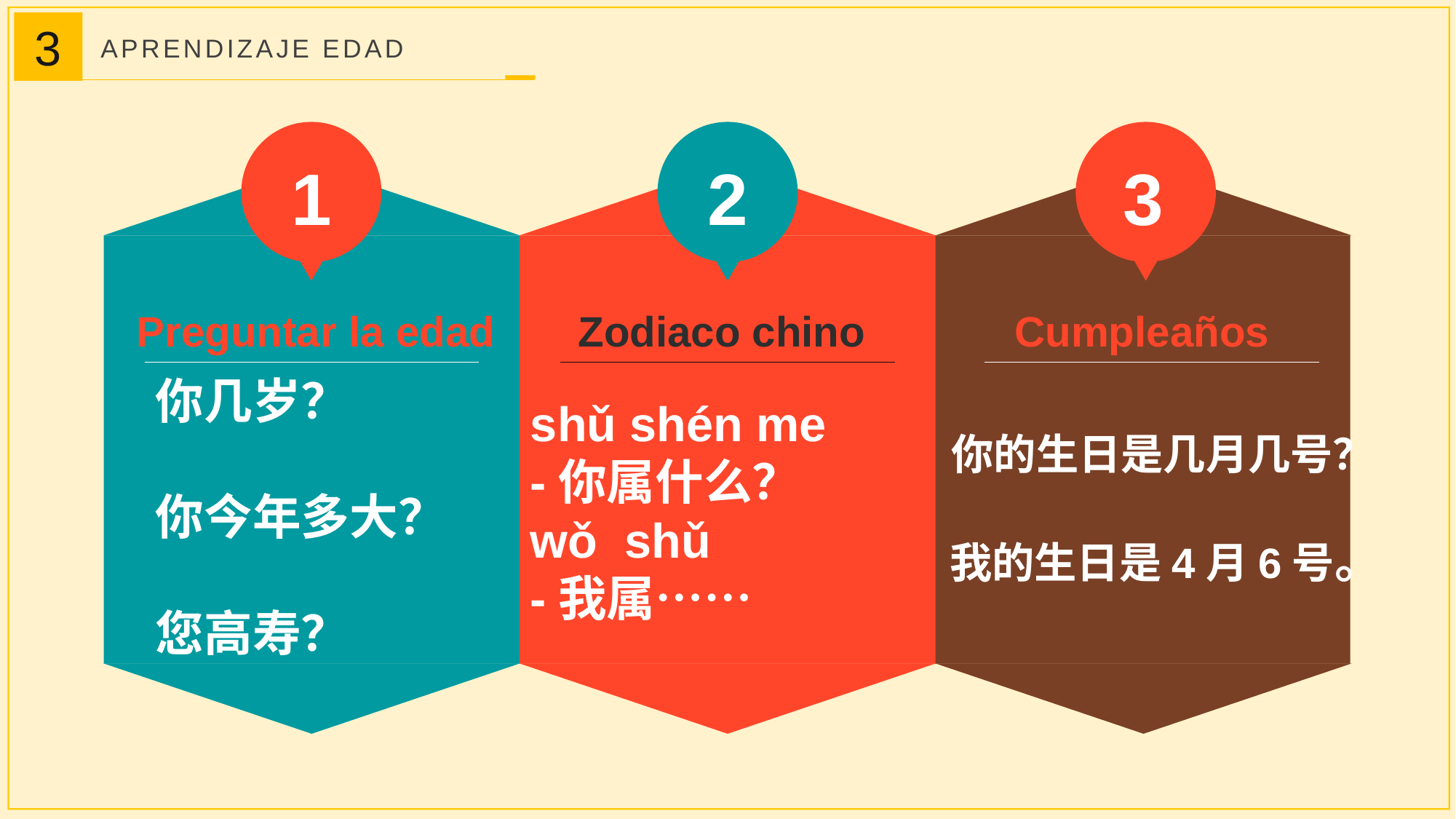

3
APRENDIZAJE EDAD

1
2
3

shǔ shén me
-你属什么？
wǒ  shǔ
-我属……

你的生日是几月几号？

我的生日是4月6号。

Preguntar la edad
Zodiaco chino
Cumpleaños
你几岁？

你今年多大？

您高寿？